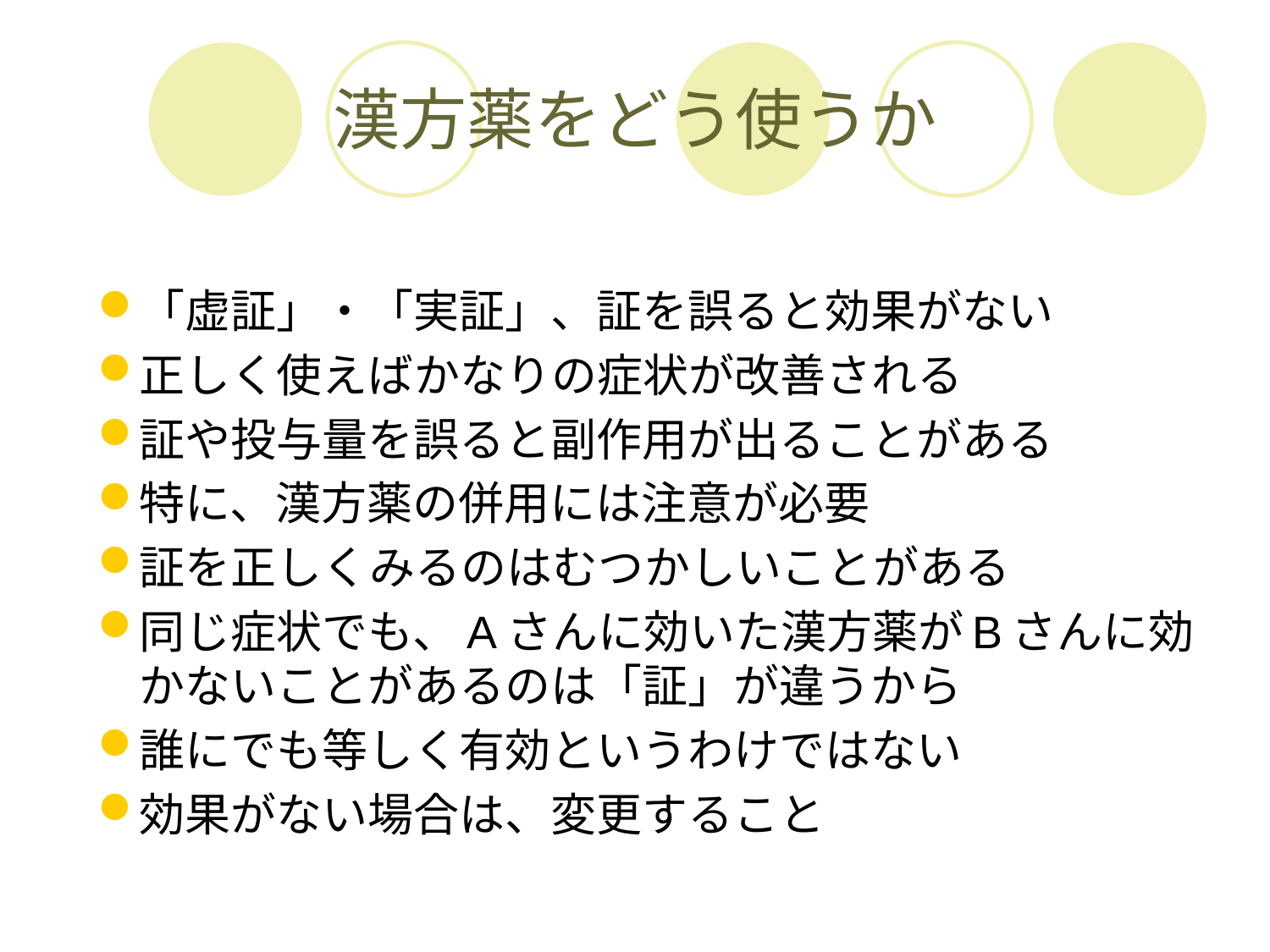

# 漢方薬をどう使うか
「虚証」・「実証」、証を誤ると効果がない
正しく使えばかなりの症状が改善される
証や投与量を誤ると副作用が出ることがある
特に、漢方薬の併用には注意が必要
証を正しくみるのはむつかしいことがある
同じ症状でも、Aさんに効いた漢方薬がBさんに効かないことがあるのは「証」が違うから
誰にでも等しく有効というわけではない
効果がない場合は、変更すること